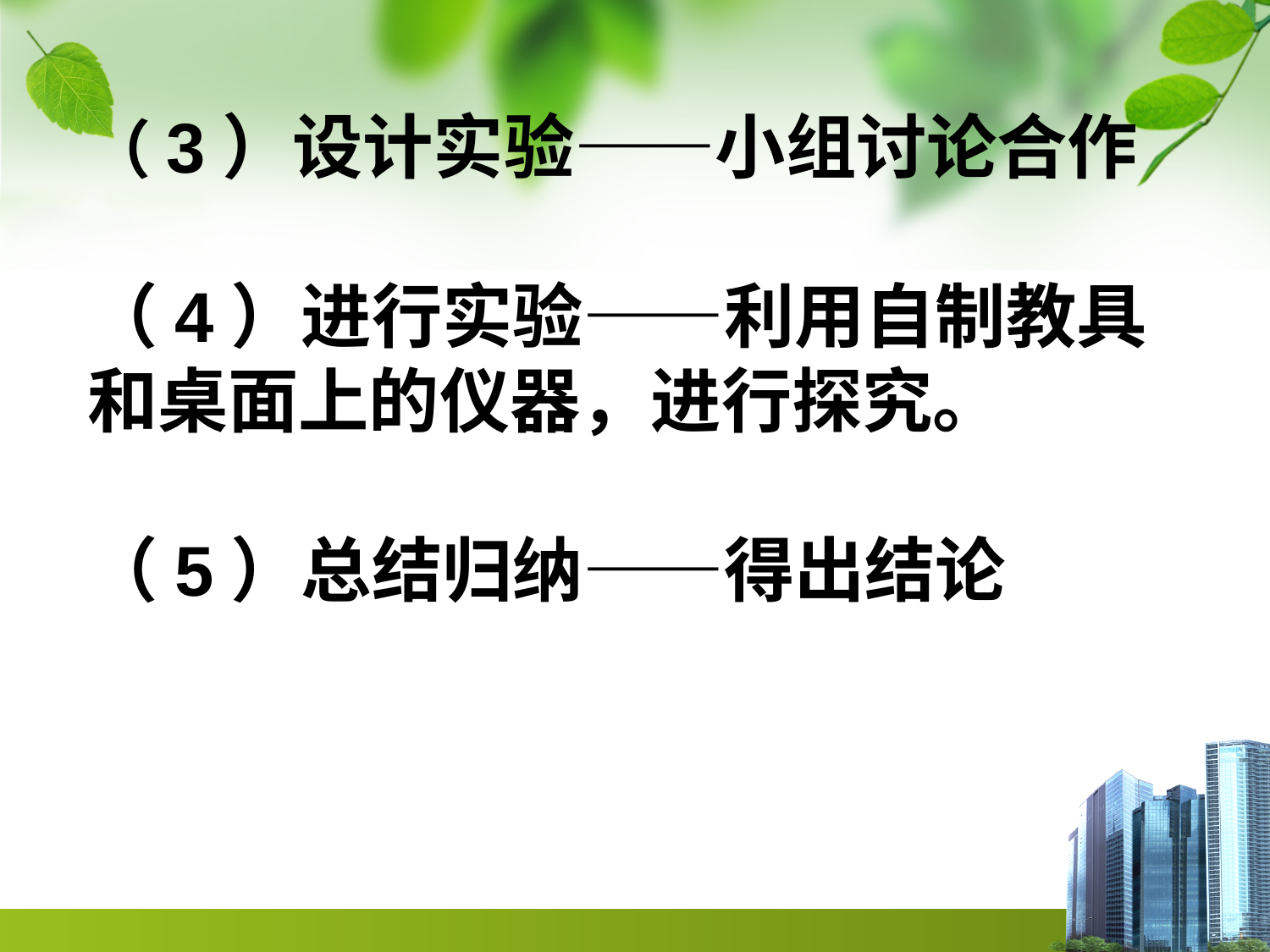

（3）设计实验——小组讨论合作
（4）进行实验——利用自制教具和桌面上的仪器，进行探究。

（5）总结归纳——得出结论